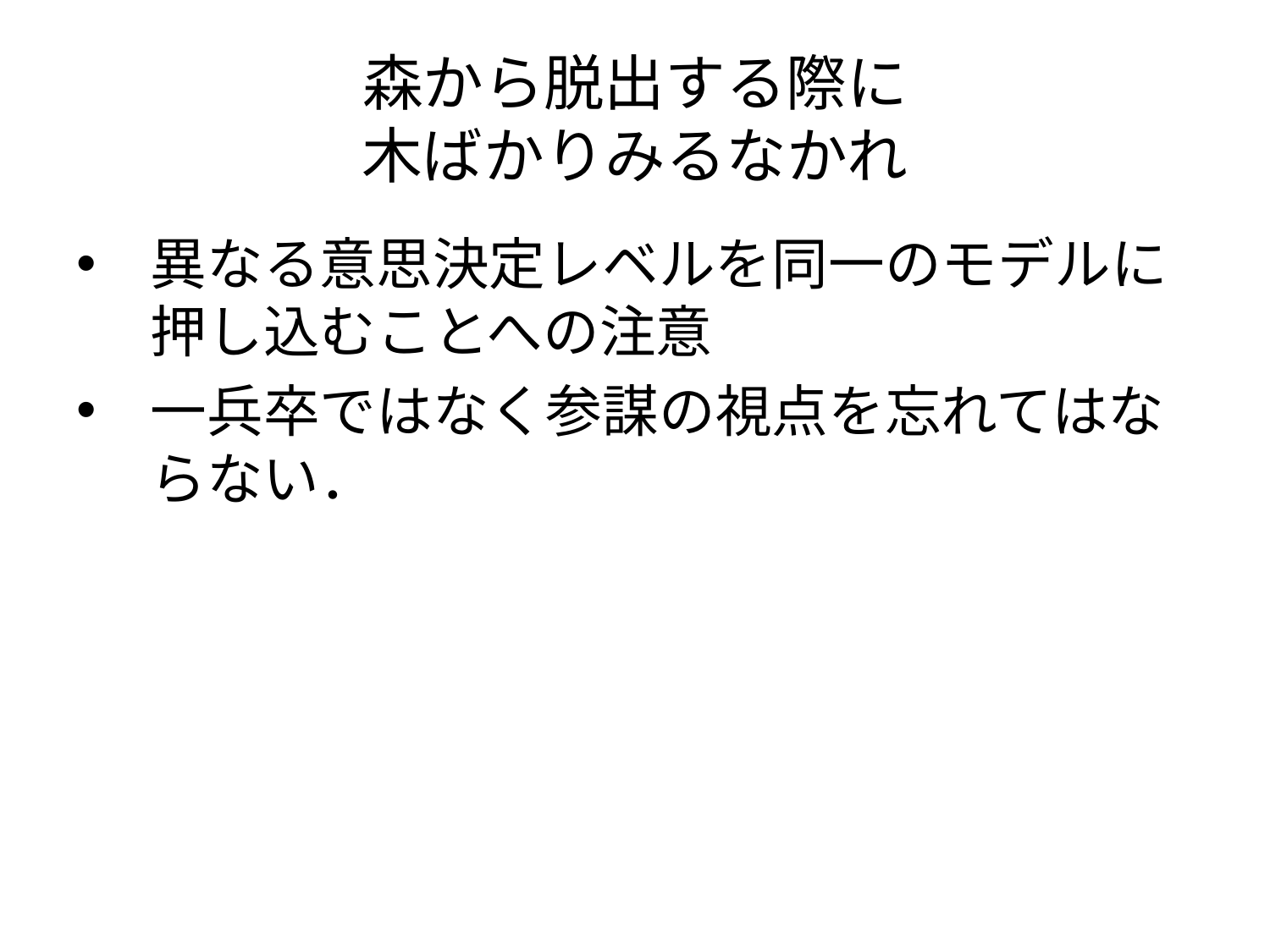

# 森から脱出する際に 木ばかりみるなかれ
異なる意思決定レベルを同一のモデルに押し込むことへの注意
一兵卒ではなく参謀の視点を忘れてはならない．